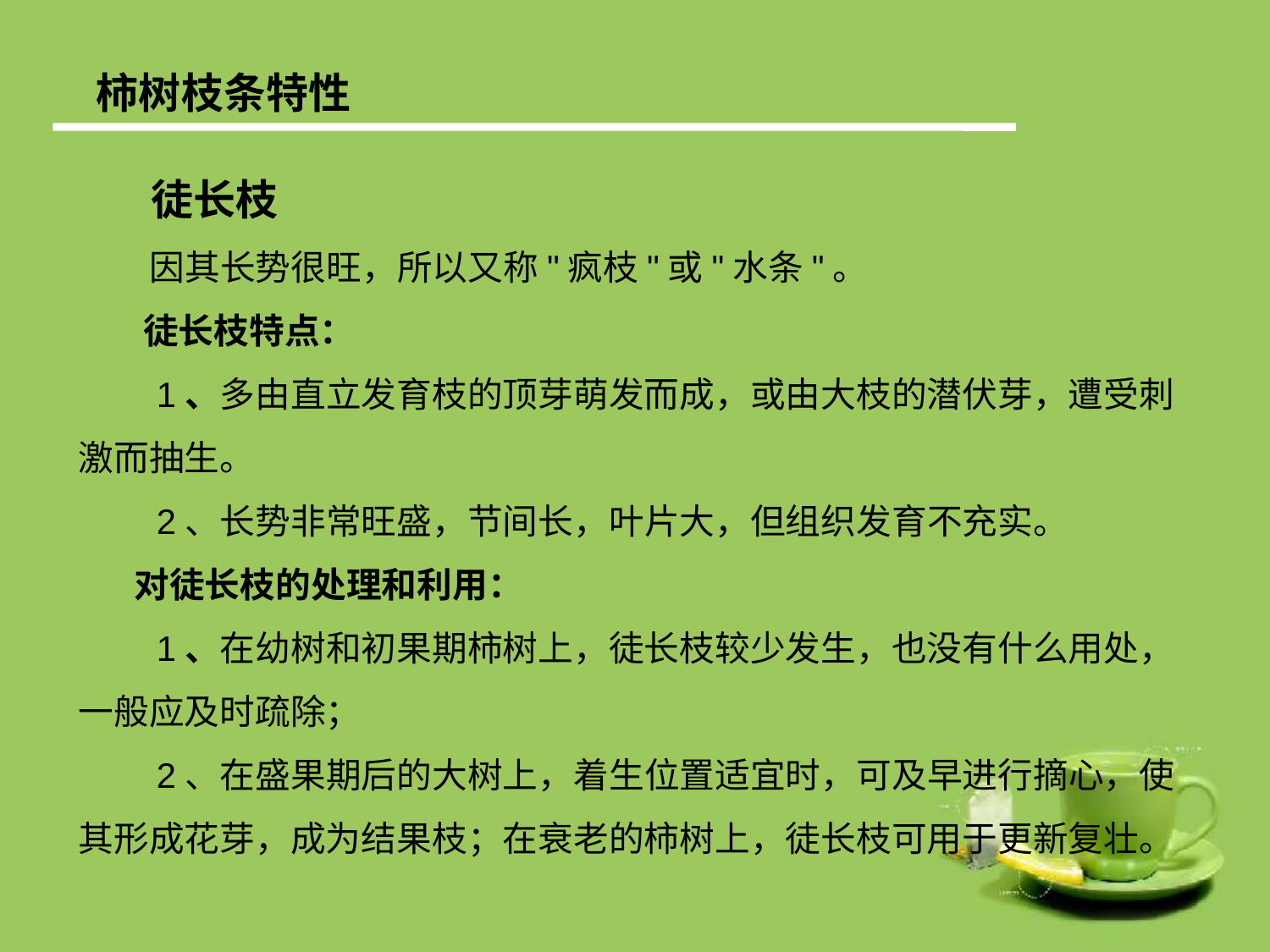

柿树枝条特性

        徒长枝
        因其长势很旺，所以又称"疯枝"或"水条"。
       徒长枝特点：
        1、多由直立发育枝的顶芽萌发而成，或由大枝的潜伏芽，遭受刺激而抽生。
        2、长势非常旺盛，节间长，叶片大，但组织发育不充实。
      对徒长枝的处理和利用：
        1、在幼树和初果期柿树上，徒长枝较少发生，也没有什么用处，一般应及时疏除；
        2、在盛果期后的大树上，着生位置适宜时，可及早进行摘心，使其形成花芽，成为结果枝；在衰老的柿树上，徒长枝可用于更新复壮。